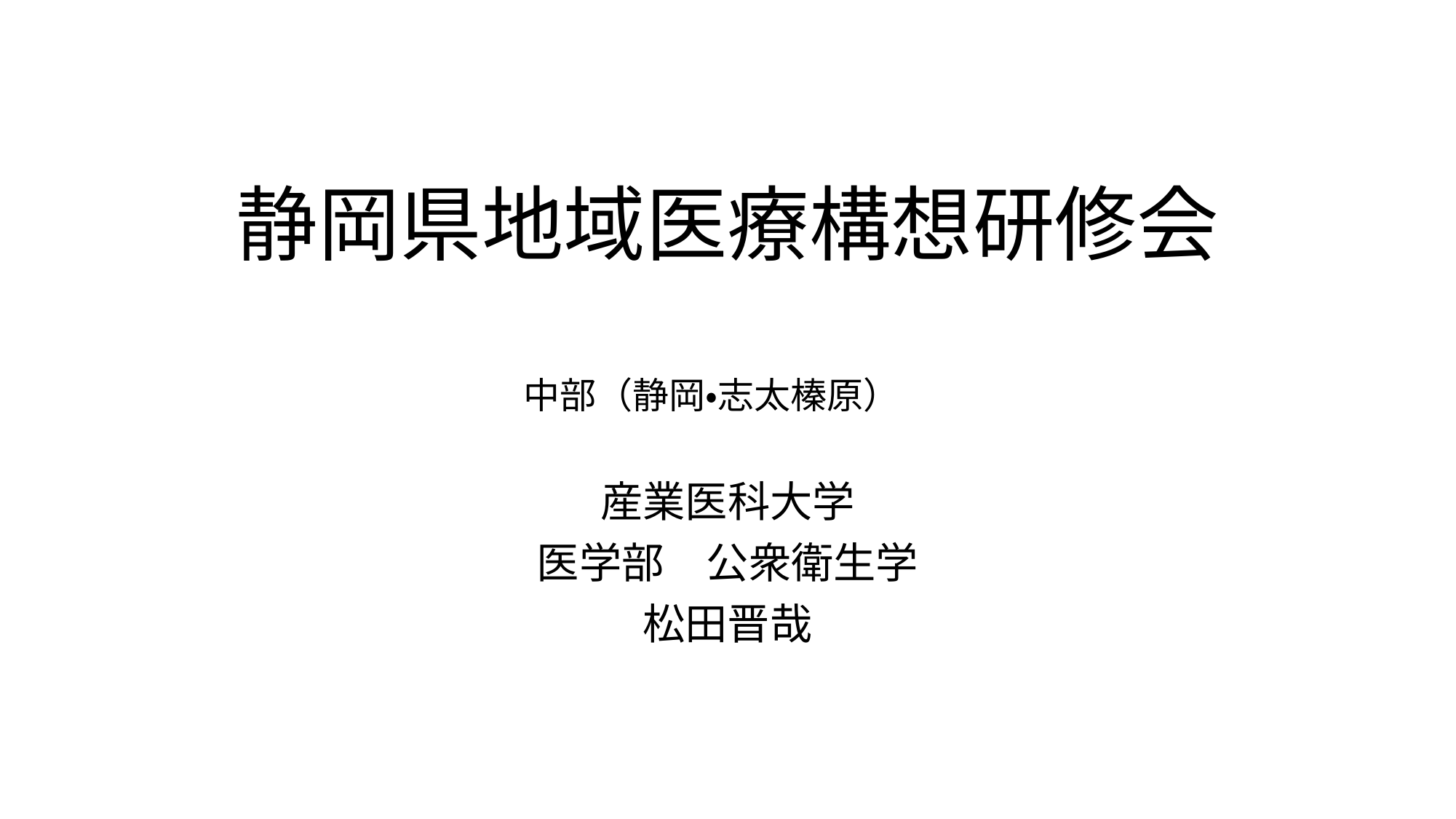

# 静岡県地域医療構想研修会
中部（静岡・志太榛原）
産業医科大学
医学部　公衆衛生学
松田晋哉